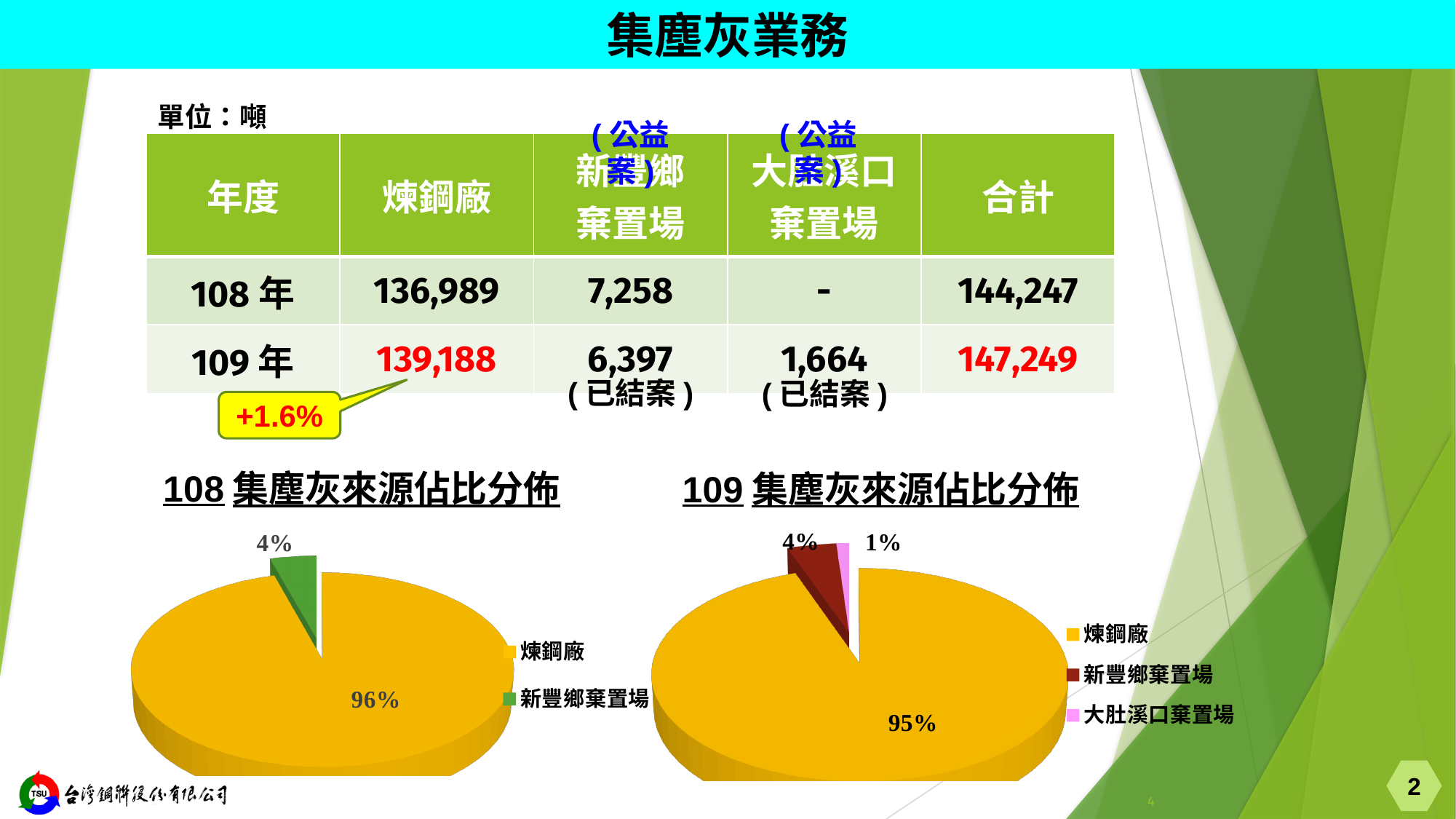

集塵灰業務

單位：噸
(公益案)
(公益案)
| 年度 | 煉鋼廠 | 新豐鄉 棄置場 | 大肚溪口 棄置場 | 合計 |
| --- | --- | --- | --- | --- |
| 108年 | 136,989 | 7,258 | - | 144,247 |
| 109年 | 139,188 | 6,397 | 1,664 | 147,249 |
(已結案)
(已結案)
+1.6%

[unsupported chart]

[unsupported chart]

2
4